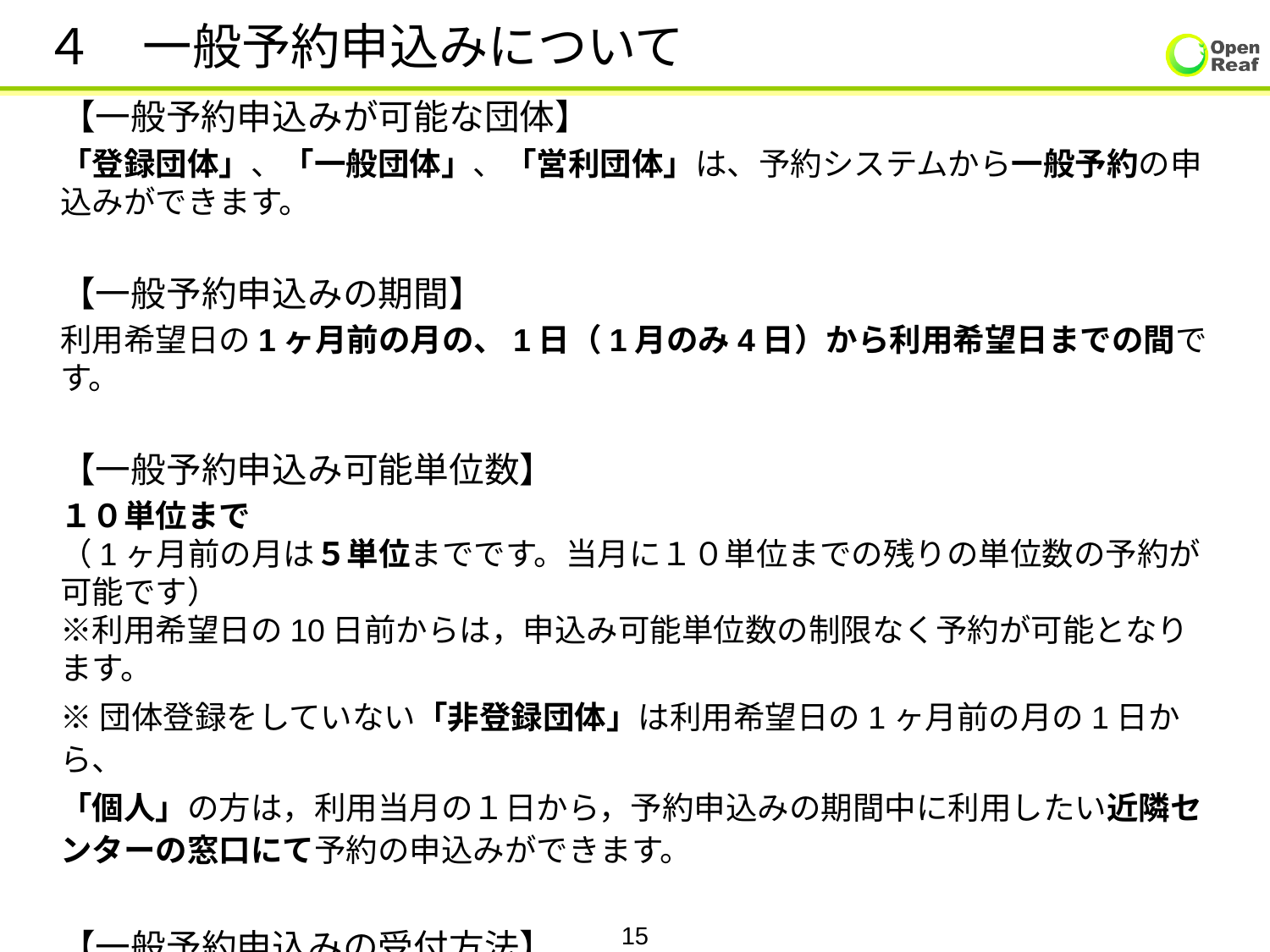

# ４　一般予約申込みについて
【一般予約申込みが可能な団体】
「登録団体」、「一般団体」、「営利団体」は、予約システムから一般予約の申込みができます。

【一般予約申込みの期間】
利用希望日の1ヶ月前の月の、1日（1月のみ4日）から利用希望日までの間です。

【一般予約申込み可能単位数】
１０単位まで
（1ヶ月前の月は５単位までです。当月に１０単位までの残りの単位数の予約が可能です）
※利用希望日の10日前からは，申込み可能単位数の制限なく予約が可能となります。
※団体登録をしていない「非登録団体」は利用希望日の1ヶ月前の月の1日から、
「個人」の方は，利用当月の１日から，予約申込みの期間中に利用したい近隣センターの窓口にて予約の申込みができます。

【一般予約申込みの受付方法】
先着順の受付です。

15